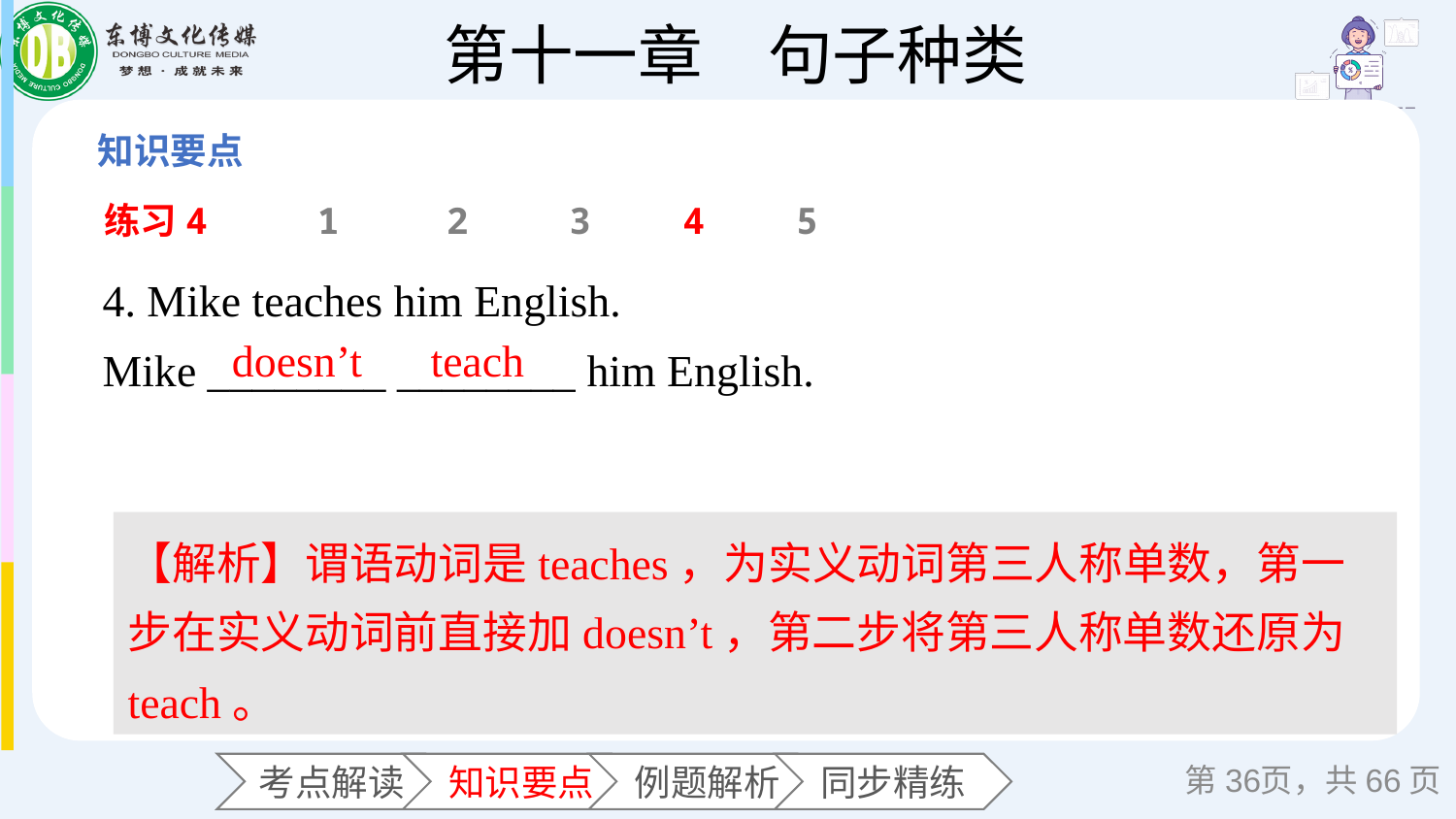

练习4
1
2
3
4
5
4. Mike teaches him English.
Mike ________ ________ him English.
doesn’t
teach
【解析】谓语动词是teaches，为实义动词第三人称单数，第一步在实义动词前直接加doesn’t，第二步将第三人称单数还原为teach。
第36页，共66页